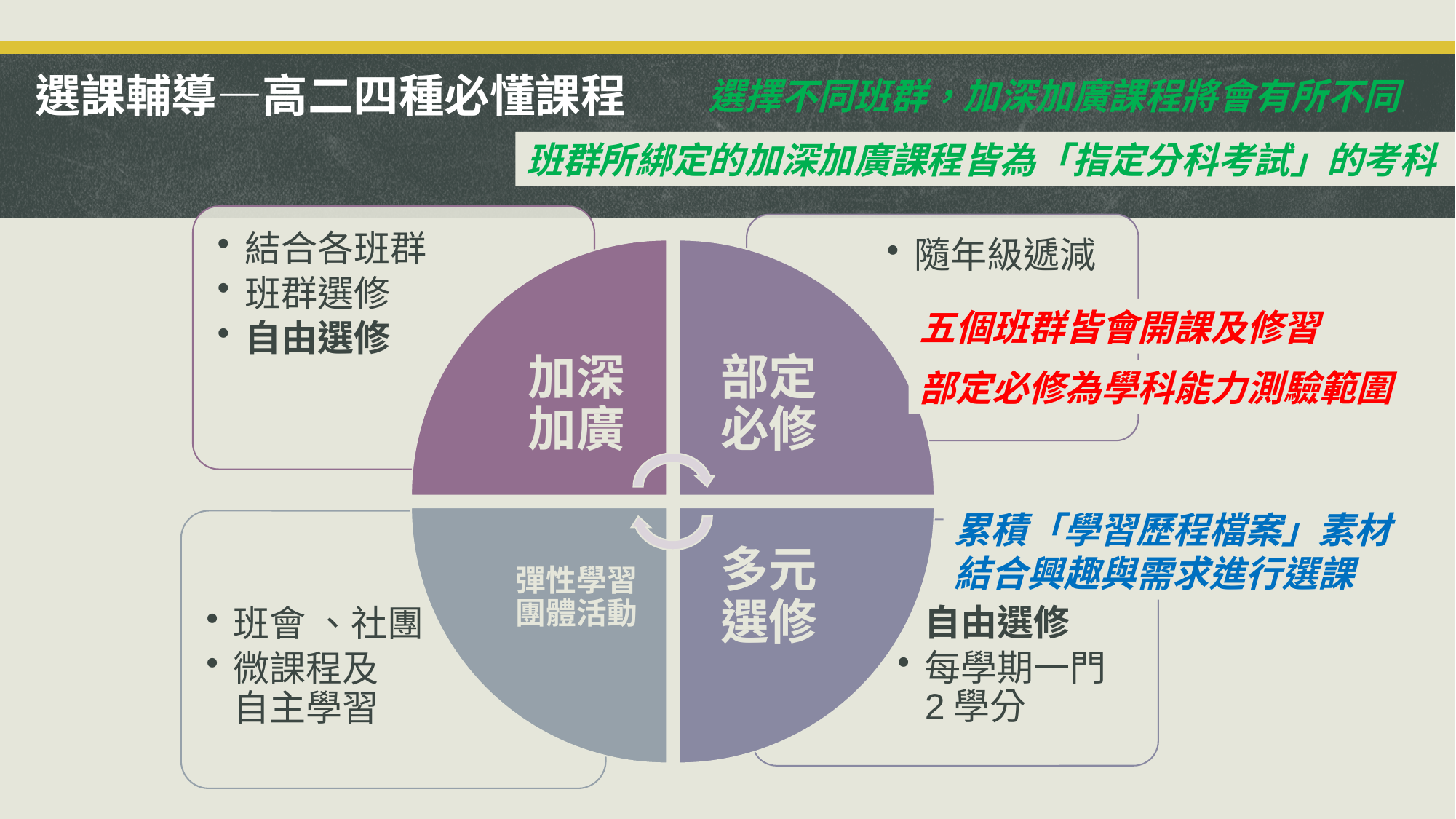

# 選課輔導—高二四種必懂課程
選擇不同班群，加深加廣課程將會有所不同
班群所綁定的加深加廣課程皆為「指定分科考試」的考科
自由選修
每學期一門
2學分
班會 、社團
微課程及
自主學習
隨年級遞減
結合各班群
班群選修
自由選修
加深加廣
部定必修
多元選修
彈性學習團體活動
五個班群皆會開課及修習
部定必修為學科能力測驗範圍
累積「學習歷程檔案」素材
結合興趣與需求進行選課